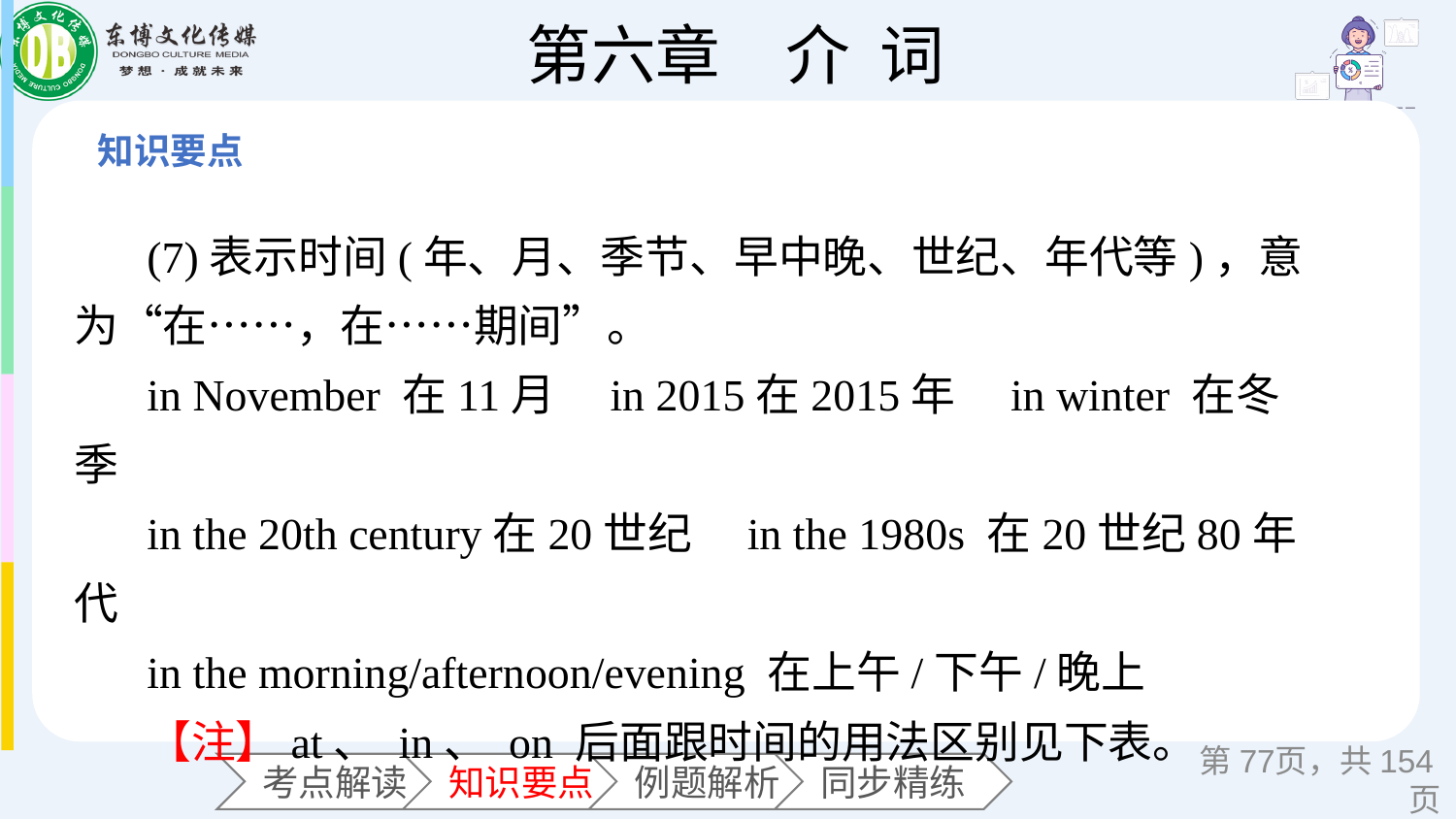

(7)表示时间(年、月、季节、早中晚、世纪、年代等)，意为“在……，在……期间”。
in November 在11月　in 2015在2015年　in winter 在冬季
in the 20th century在20世纪　in the 1980s 在20世纪80年代
in the morning/afternoon/evening 在上午/下午/晚上
【注】at、 in、 on 后面跟时间的用法区别见下表。
第77页，共154页